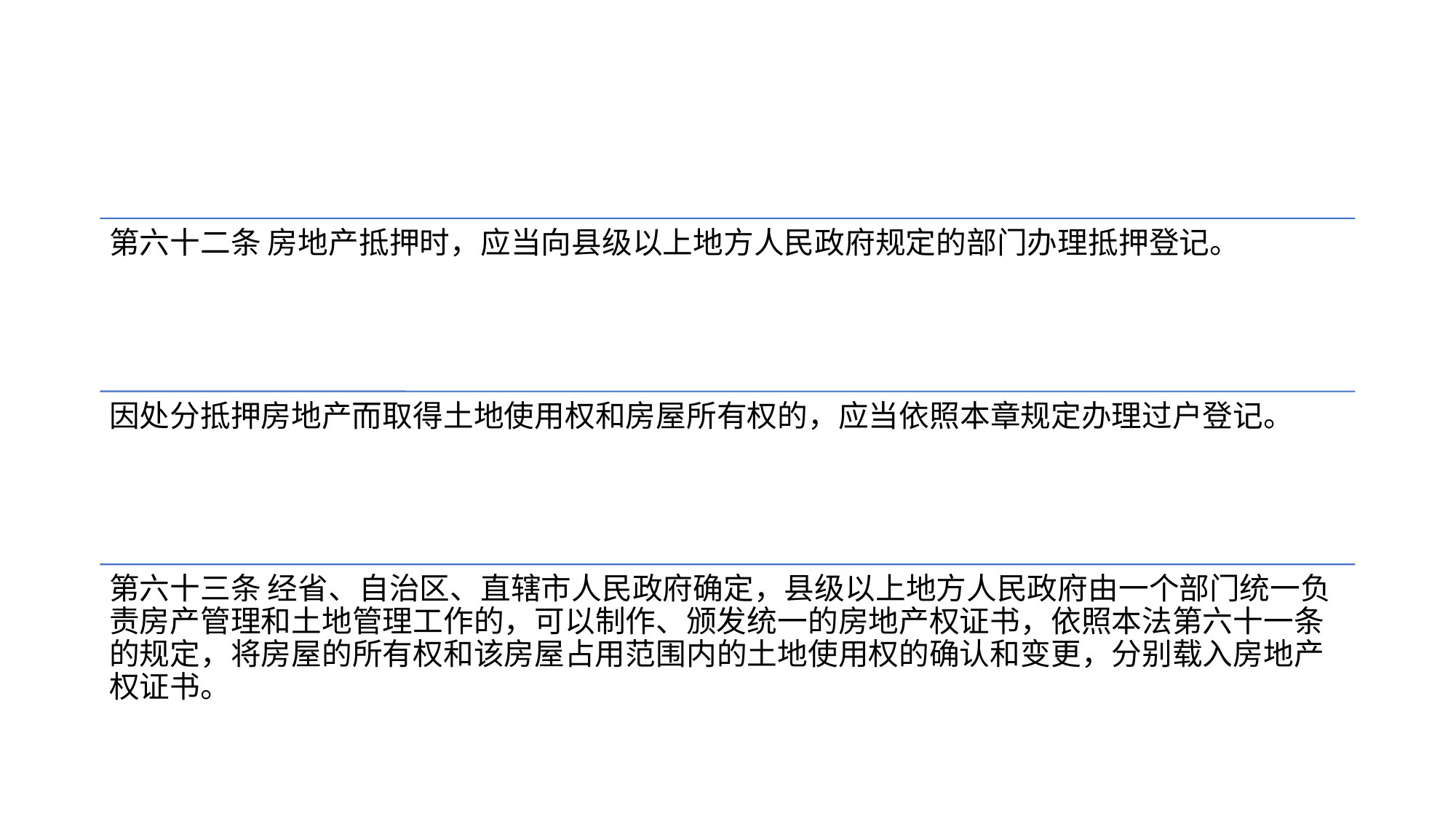

第六十二条 房地产抵押时，应当向县级以上地方人民政府规定的部门办理抵押登记。
因处分抵押房地产而取得土地使用权和房屋所有权的，应当依照本章规定办理过户登记。
第六十三条 经省、自治区、直辖市人民政府确定，县级以上地方人民政府由一个部门统一负责房产管理和土地管理工作的，可以制作、颁发统一的房地产权证书，依照本法第六十一条的规定，将房屋的所有权和该房屋占用范围内的土地使用权的确认和变更，分别载入房地产权证书。